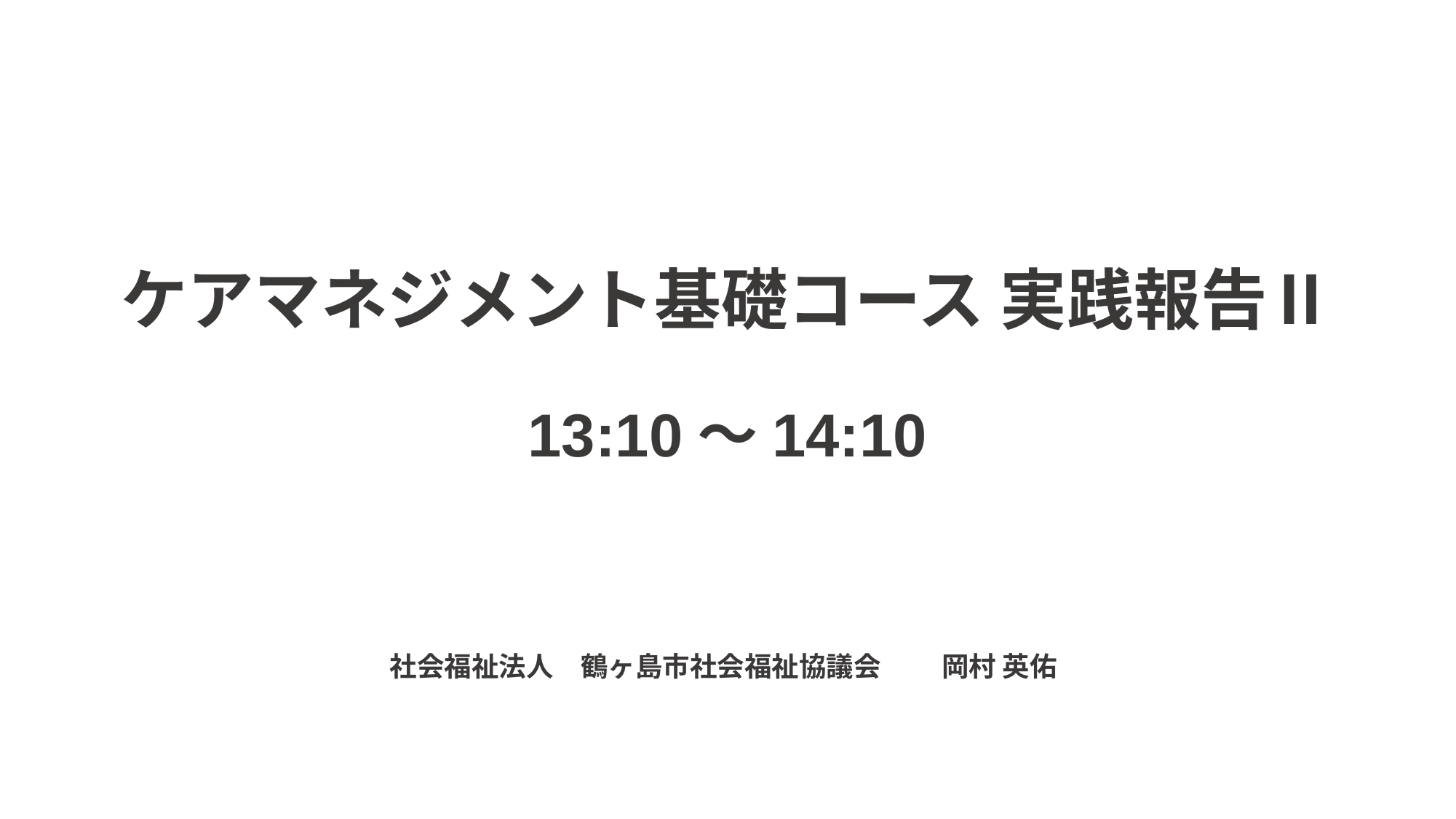

ケアマネジメント基礎コース 実践報告Ⅱ

13:10～14:10

社会福祉法人　鶴ヶ島市社会福祉協議会 　　岡村 英佑